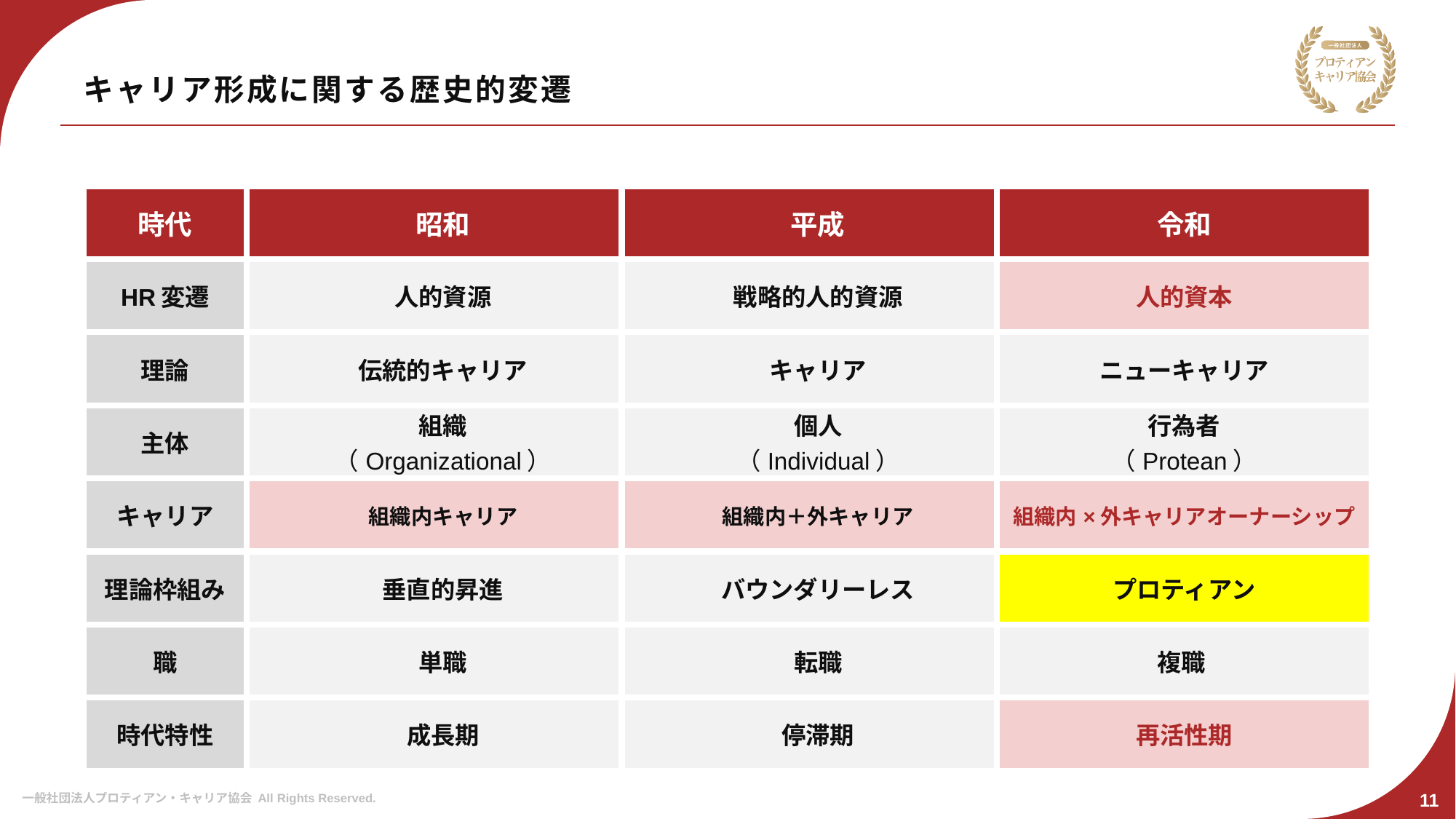

# キャリア形成に関する歴史的変遷
| 時代 | 昭和 | 平成 | 令和 |
| --- | --- | --- | --- |
| HR変遷 | 人的資源 | 戦略的人的資源 | 人的資本 |
| 理論 | 伝統的キャリア | キャリア | ニューキャリア |
| 主体 | 組織 （Organizational） | 個人 （Individual） | 行為者 （Protean） |
| キャリア | 組織内キャリア | 組織内＋外キャリア | 組織内×外キャリアオーナーシップ |
| 理論枠組み | 垂直的昇進 | バウンダリーレス | プロティアン |
| 職 | 単職 | 転職 | 複職 |
| 時代特性 | 成長期 | 停滞期 | 再活性期 |
11